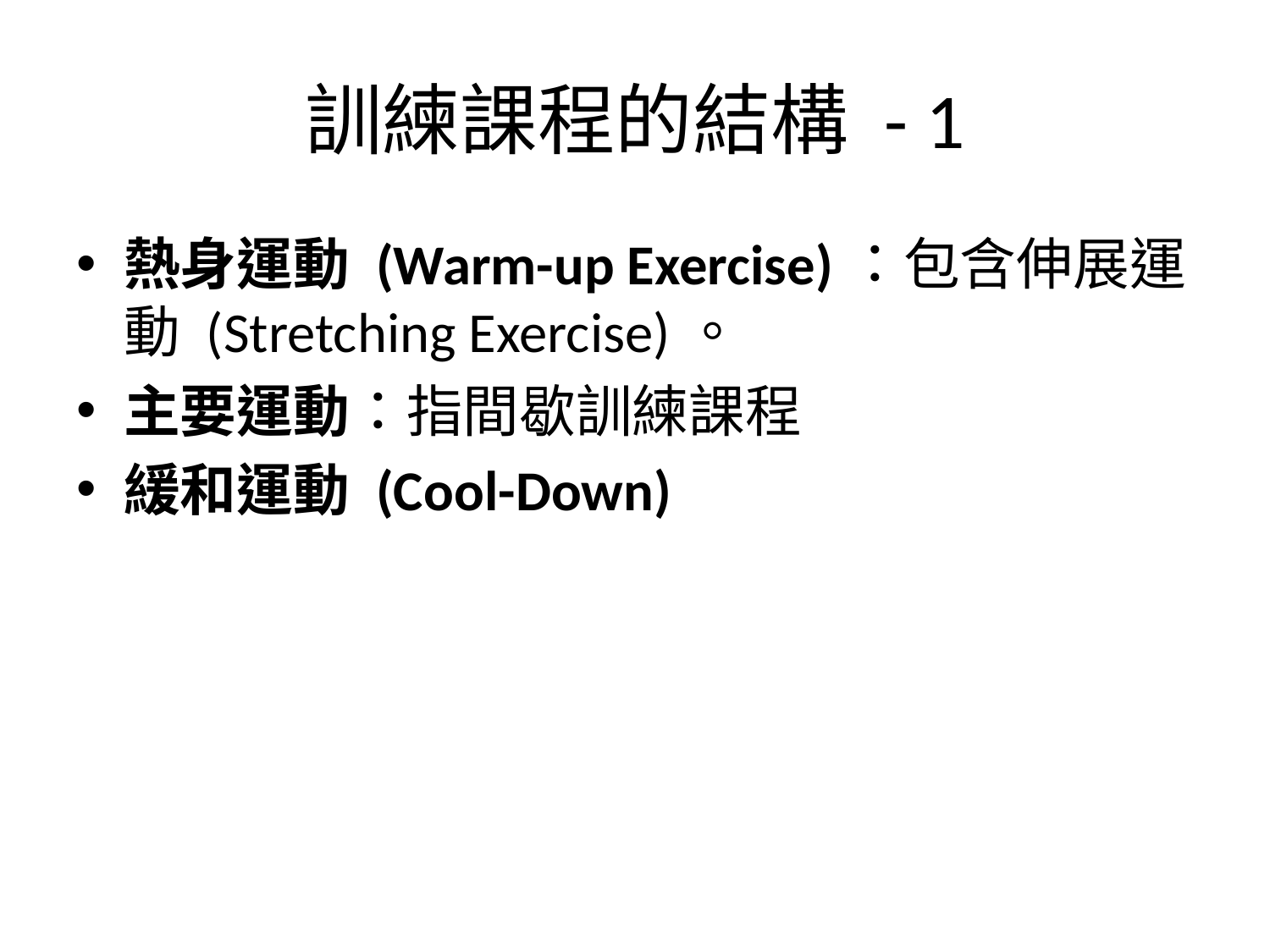

# 訓練課程的結構 - 1
熱身運動 (Warm-up Exercise)：包含伸展運動 (Stretching Exercise)。
主要運動：指間歇訓練課程
緩和運動 (Cool-Down)